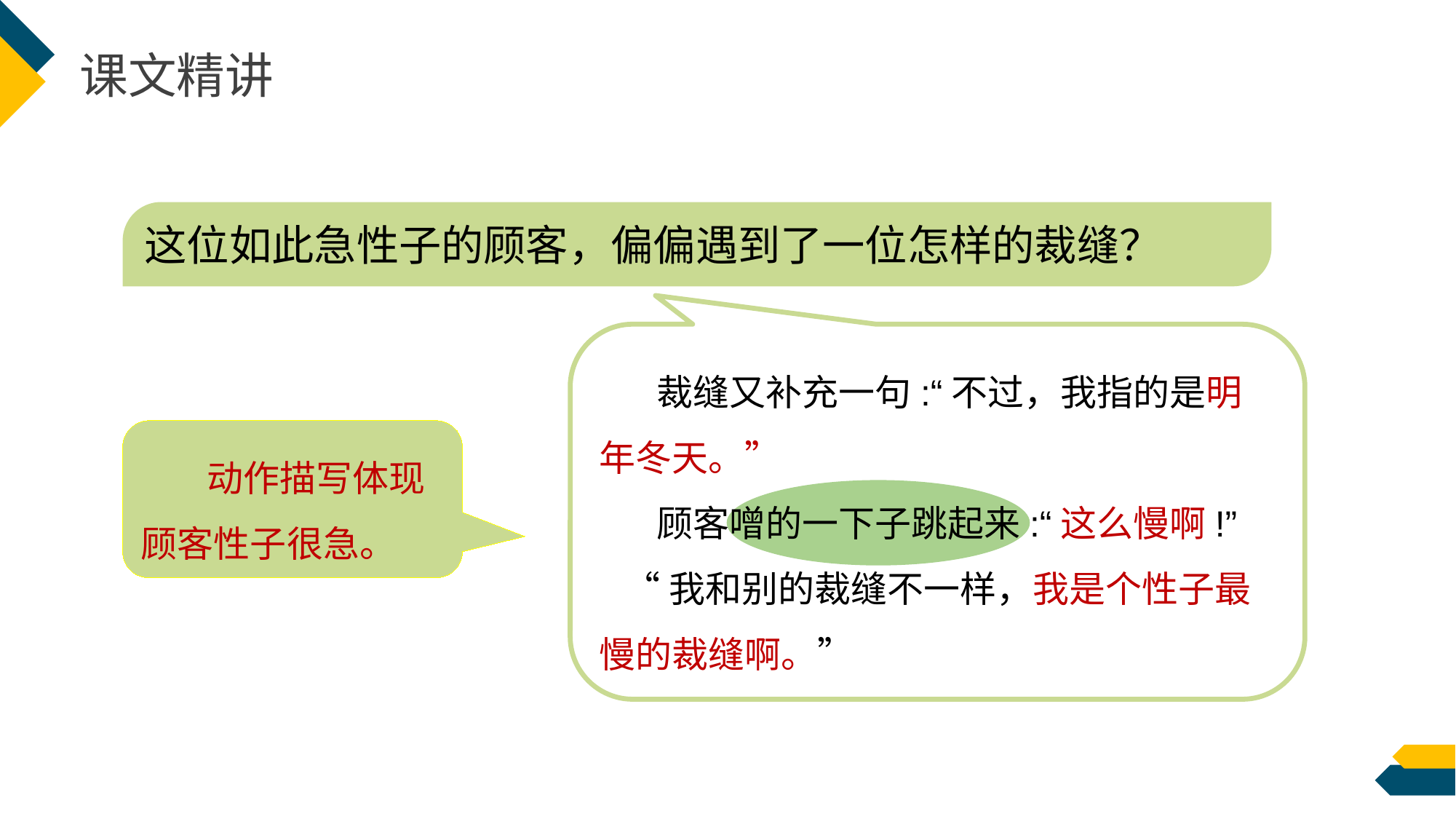

课文精讲
这位如此急性子的顾客，偏偏遇到了一位怎样的裁缝？
      裁缝又补充一句:“不过，我指的是明年冬天。”
      顾客噌的一下子跳起来:“这么慢啊!”
   “我和别的裁缝不一样，我是个性子最慢的裁缝啊。”
       动作描写体现顾客性子很急。